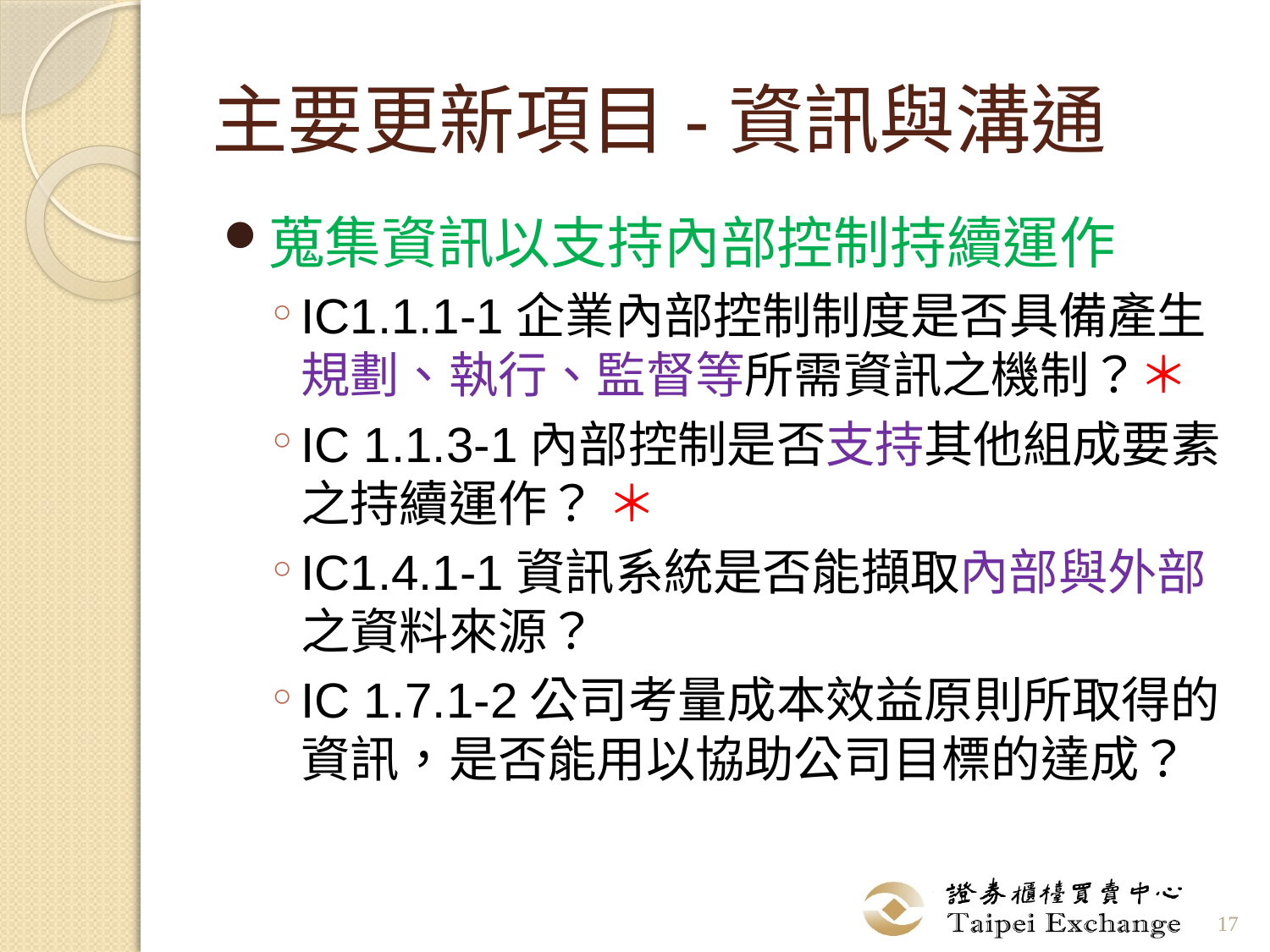

# 主要更新項目-資訊與溝通
蒐集資訊以支持內部控制持續運作
IC1.1.1-1企業內部控制制度是否具備產生規劃、執行、監督等所需資訊之機制？＊
IC 1.1.3-1內部控制是否支持其他組成要素之持續運作？ ＊
IC1.4.1-1資訊系統是否能擷取內部與外部之資料來源？
IC 1.7.1-2公司考量成本效益原則所取得的資訊，是否能用以協助公司目標的達成？
17